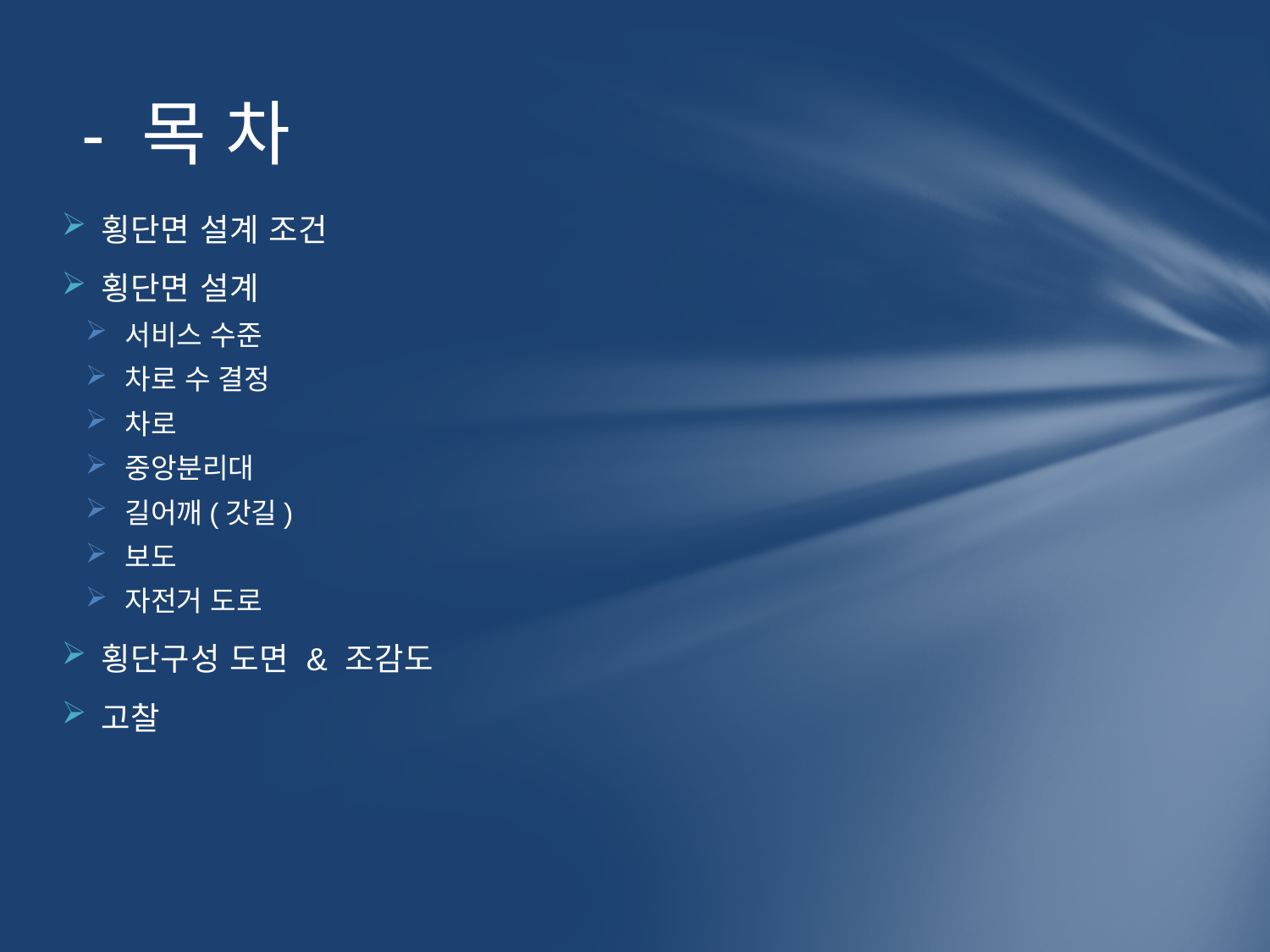

# - 목 차
횡단면 설계 조건
횡단면 설계
서비스 수준
차로 수 결정
차로
중앙분리대
길어깨(갓길)
보도
자전거 도로
횡단구성 도면 & 조감도
고찰